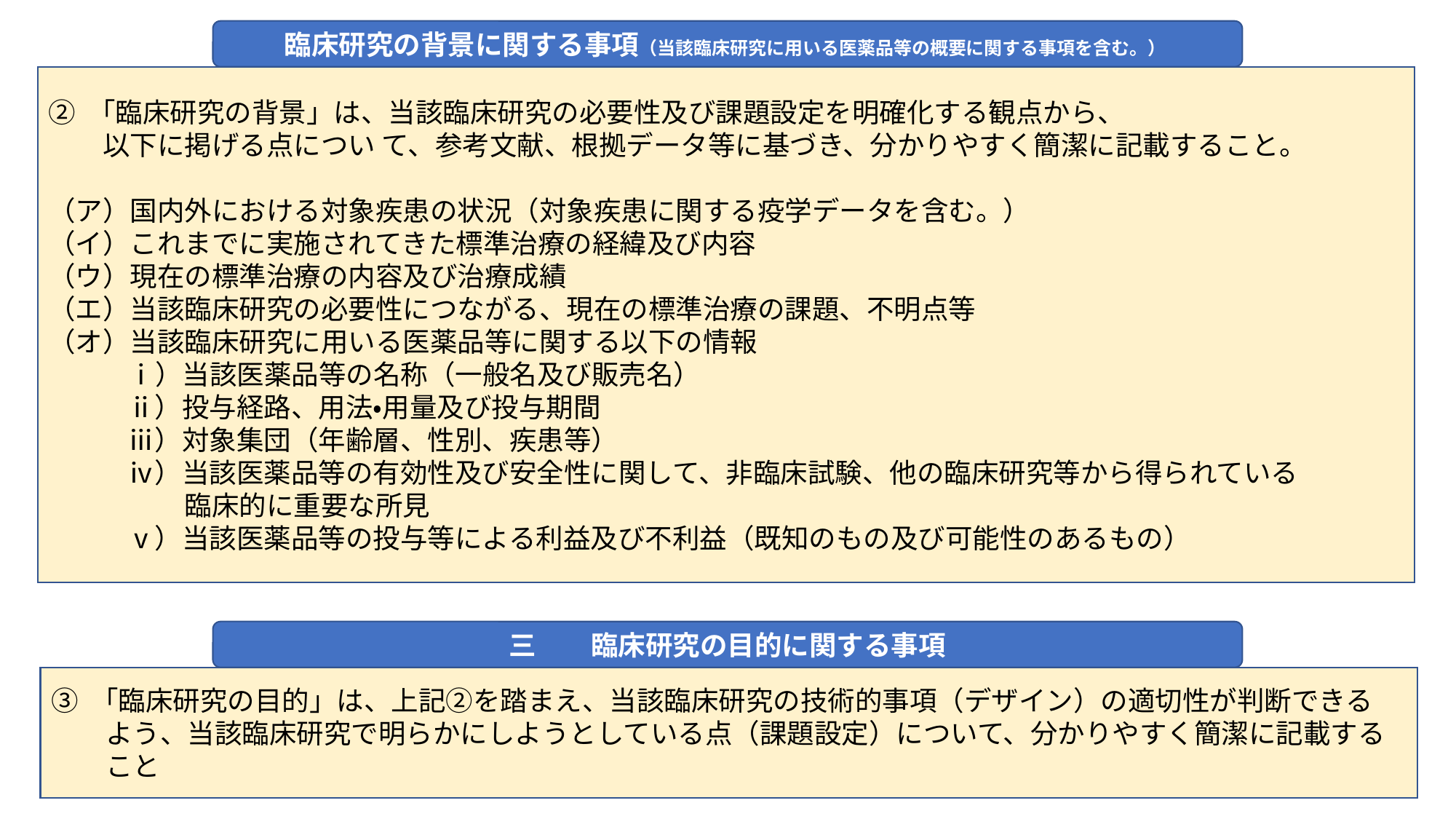

臨床研究の背景に関する事項（当該臨床研究に用いる医薬品等の概要に関する事項を含む。）

② 「臨床研究の背景」は、当該臨床研究の必要性及び課題設定を明確化する観点から、
　　以下に掲げる点につい て、参考文献、根拠データ等に基づき、分かりやすく簡潔に記載すること。

（ア）国内外における対象疾患の状況（対象疾患に関する疫学データを含む。）
（イ）これまでに実施されてきた標準治療の経緯及び内容
（ウ）現在の標準治療の内容及び治療成績
（エ）当該臨床研究の必要性につながる、現在の標準治療の課題、不明点等
（オ）当該臨床研究に用いる医薬品等に関する以下の情報
　　    ⅰ）当該医薬品等の名称（一般名及び販売名）
　　    ⅱ）投与経路、用法・用量及び投与期間
　　    ⅲ）対象集団（年齢層、性別、疾患等）
　　    ⅳ）当該医薬品等の有効性及び安全性に関して、非臨床試験、他の臨床研究等から得られている
　　　　　臨床的に重要な所見
　　    ⅴ）当該医薬品等の投与等による利益及び不利益（既知のもの及び可能性のあるもの）

三　　臨床研究の目的に関する事項
③ 「臨床研究の目的」は、上記②を踏まえ、当該臨床研究の技術的事項（デザイン）の適切性が判断できる
　　よう、当該臨床研究で明らかにしようとしている点（課題設定）について、分かりやすく簡潔に記載する
　　こと